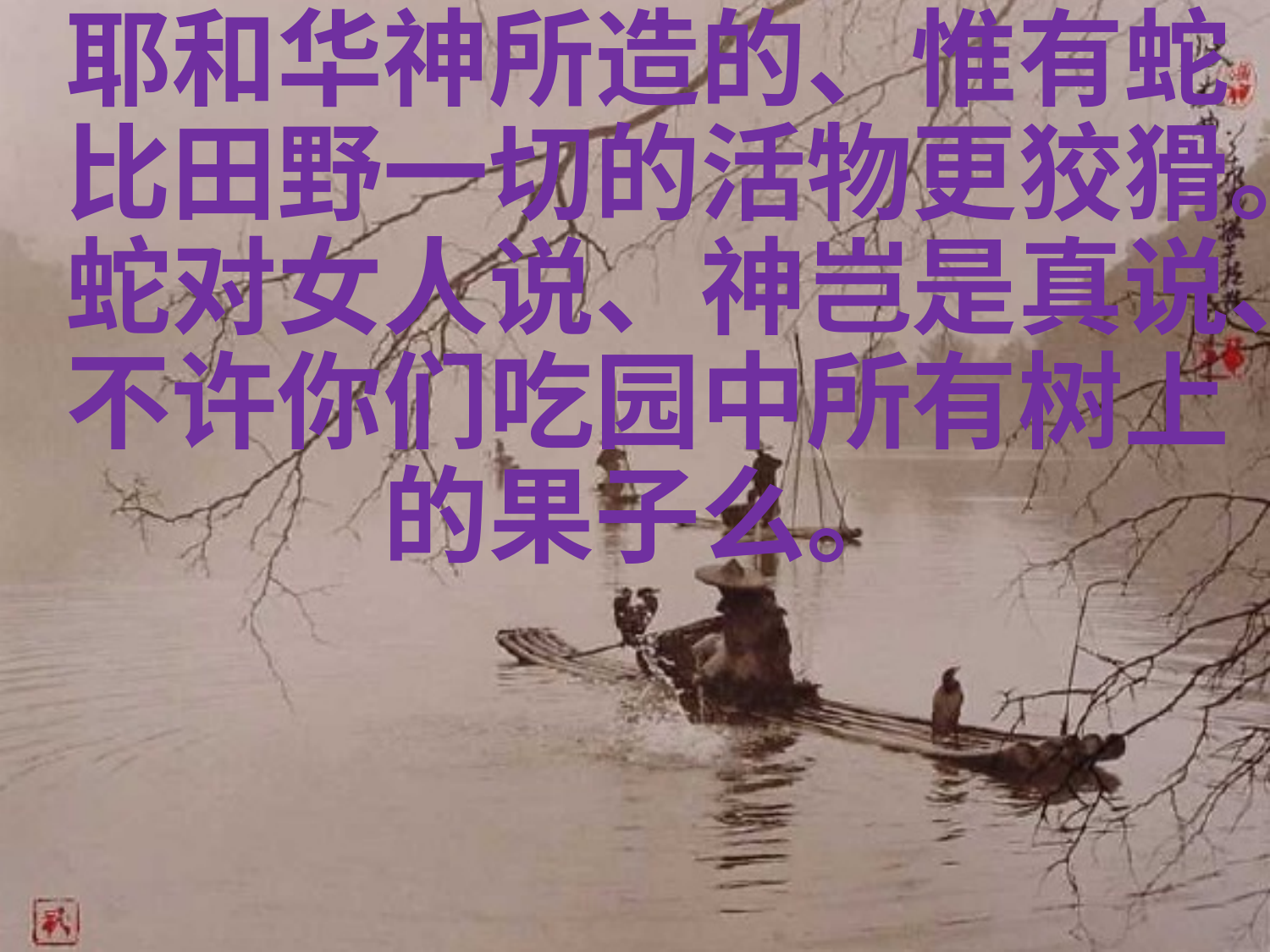

耶和华神所造的、惟有蛇比田野一切的活物更狡猾。蛇对女人说、神岂是真说、不许你们吃园中所有树上的果子么。